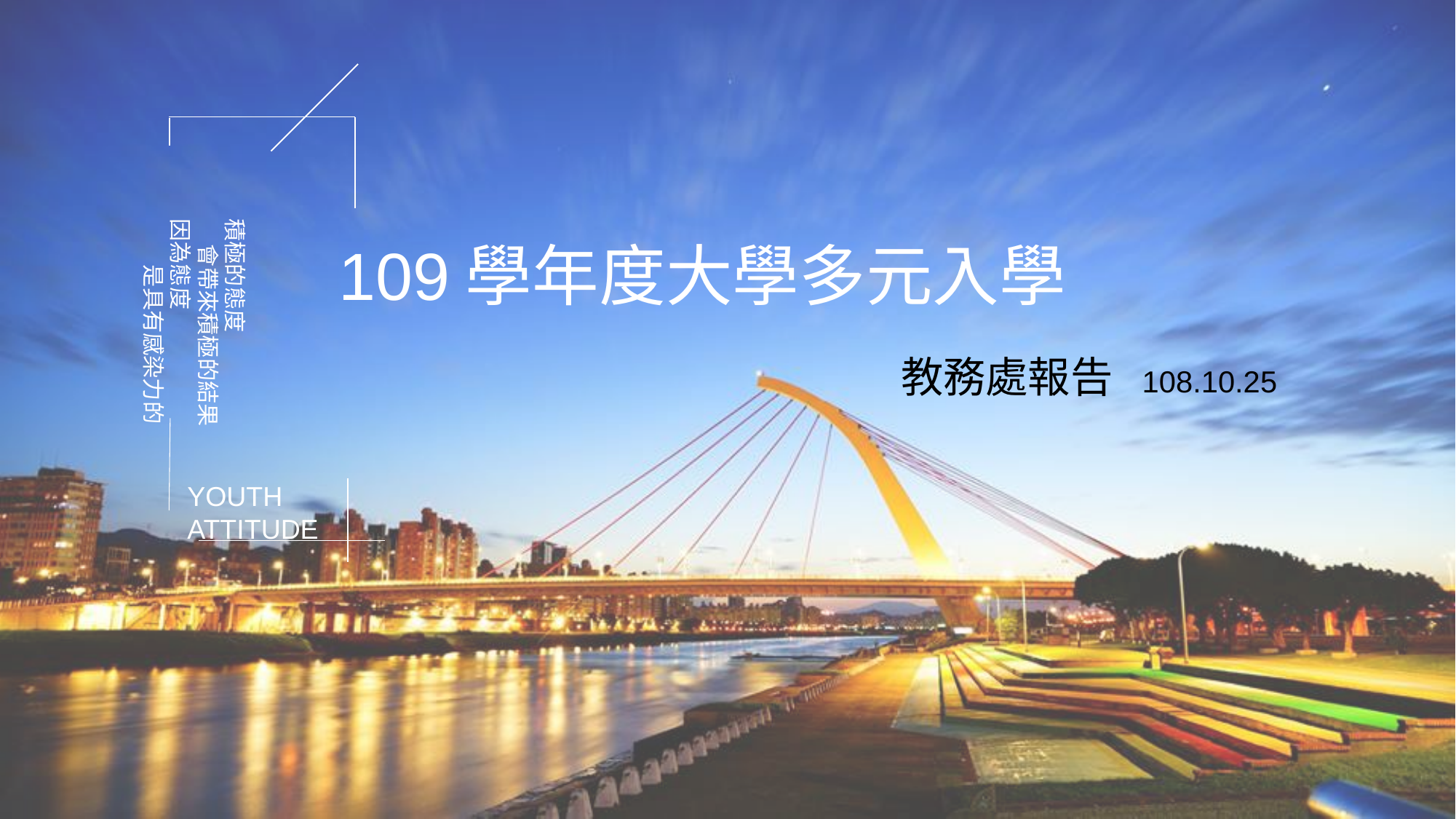

109學年度大學多元入學
積極的態度
    會帶來積極的結果
因為態度
        是具有感染力的
教務處報告  108.10.25
YOUTH
ATTITUDE